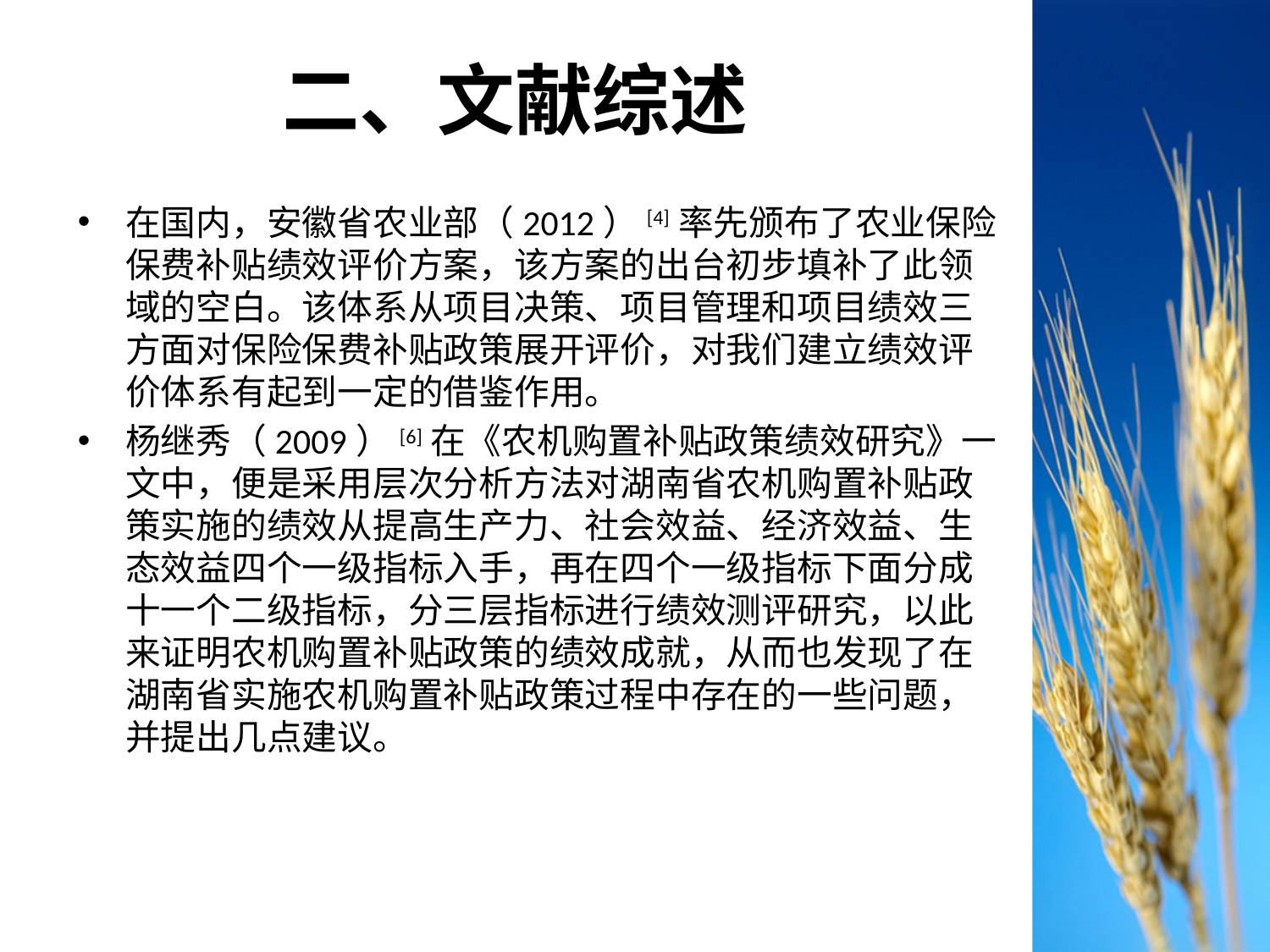

# 二、文献综述
在国内，安徽省农业部（2012）[4]率先颁布了农业保险保费补贴绩效评价方案，该方案的出台初步填补了此领域的空白。该体系从项目决策、项目管理和项目绩效三方面对保险保费补贴政策展开评价，对我们建立绩效评价体系有起到一定的借鉴作用。
杨继秀（2009）[6]在《农机购置补贴政策绩效研究》一文中，便是采用层次分析方法对湖南省农机购置补贴政策实施的绩效从提高生产力、社会效益、经济效益、生态效益四个一级指标入手，再在四个一级指标下面分成十一个二级指标，分三层指标进行绩效测评研究，以此来证明农机购置补贴政策的绩效成就，从而也发现了在湖南省实施农机购置补贴政策过程中存在的一些问题，并提出几点建议。